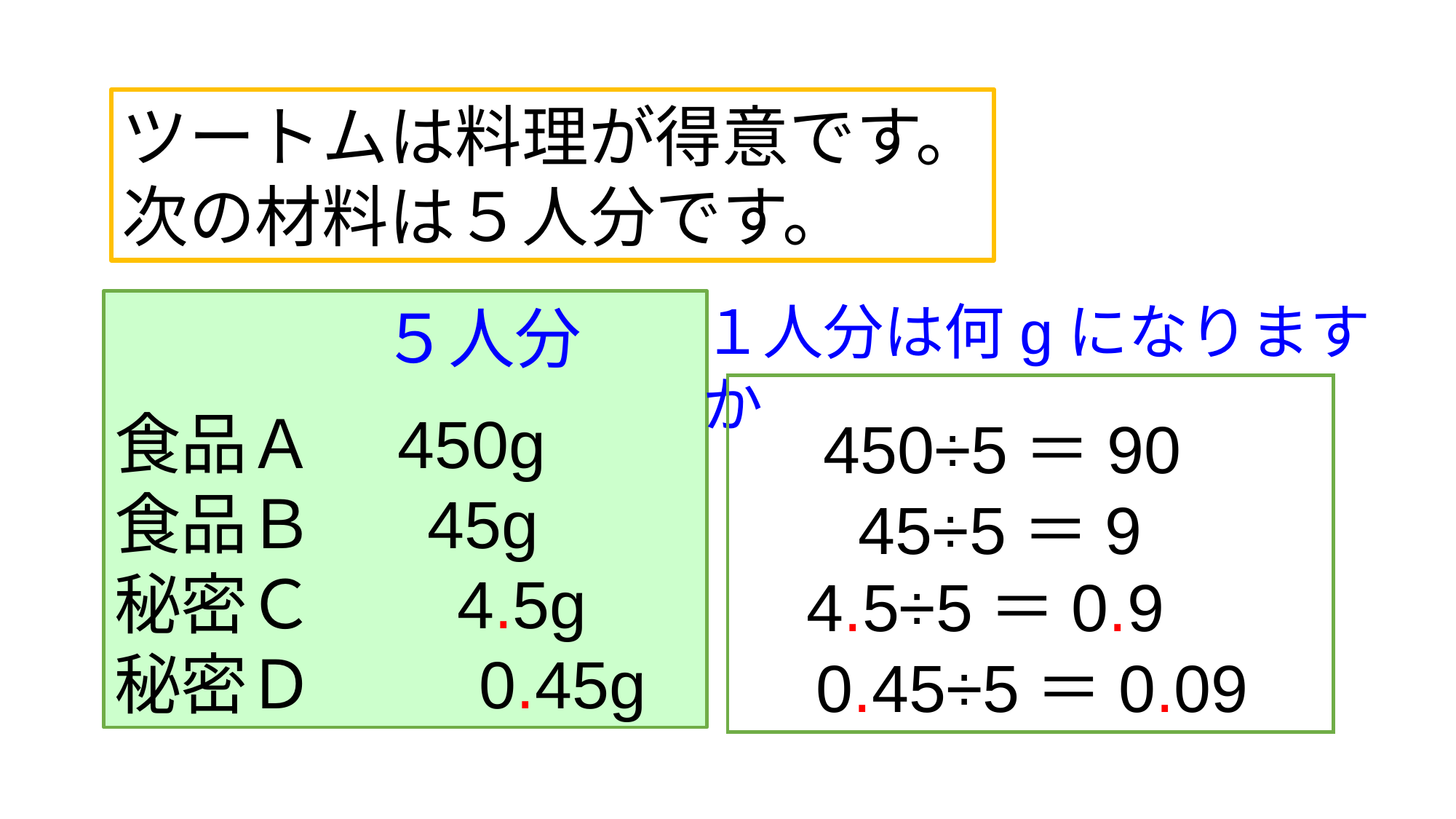

ツートムは料理が得意です。
次の材料は５人分です。
１人分は何gになりますか
　　　　５人分

食品Ａ　450g
食品Ｂ　  45g
秘密Ｃ   　 4.5g
秘密Ｄ　　 0.45g

450÷5＝90
  45÷5＝9
     4.5÷5＝0.9
  0.45÷5＝0.09